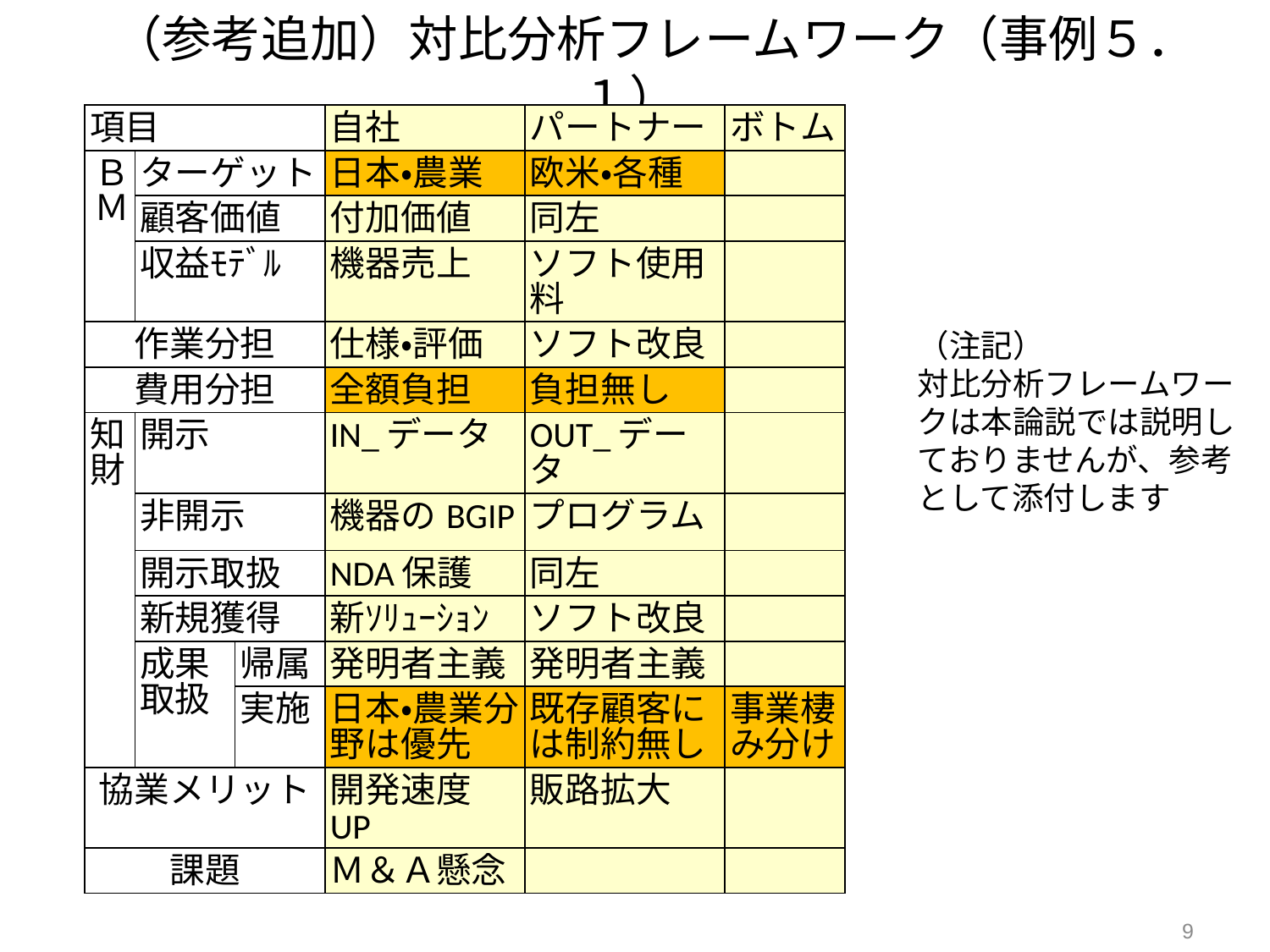

# （参考追加）対比分析フレームワーク（事例５．１）
| 項目 |  |  | 自社 | パートナー | ボトム |
| --- | --- | --- | --- | --- | --- |
| ＢＭ | ターゲット |  | 日本・農業 | 欧米・各種 |  |
|  | 顧客価値 |  | 付加価値 | 同左 |  |
|  | 収益ﾓﾃﾞﾙ |  | 機器売上 | ソフト使用料 |  |
| 作業分担 |  |  | 仕様・評価 | ソフト改良 |  |
| 費用分担 |  |  | 全額負担 | 負担無し |  |
| 知財 | 開示 |  | IN\_データ | OUT\_データ |  |
|  | 非開示 |  | 機器のBGIP | プログラム |  |
|  | 開示取扱 |  | NDA保護 | 同左 |  |
|  | 新規獲得 |  | 新ｿﾘｭｰｼｮﾝ | ソフト改良 |  |
|  | 成果取扱 | 帰属 | 発明者主義 | 発明者主義 |  |
|  |  | 実施 | 日本・農業分野は優先 | 既存顧客には制約無し | 事業棲み分け |
| 協業メリット |  |  | 開発速度UP | 販路拡大 |  |
| 課題 |  |  | Ｍ＆Ａ懸念 |  |  |
（注記）
対比分析フレームワークは本論説では説明しておりませんが、参考として添付します
9